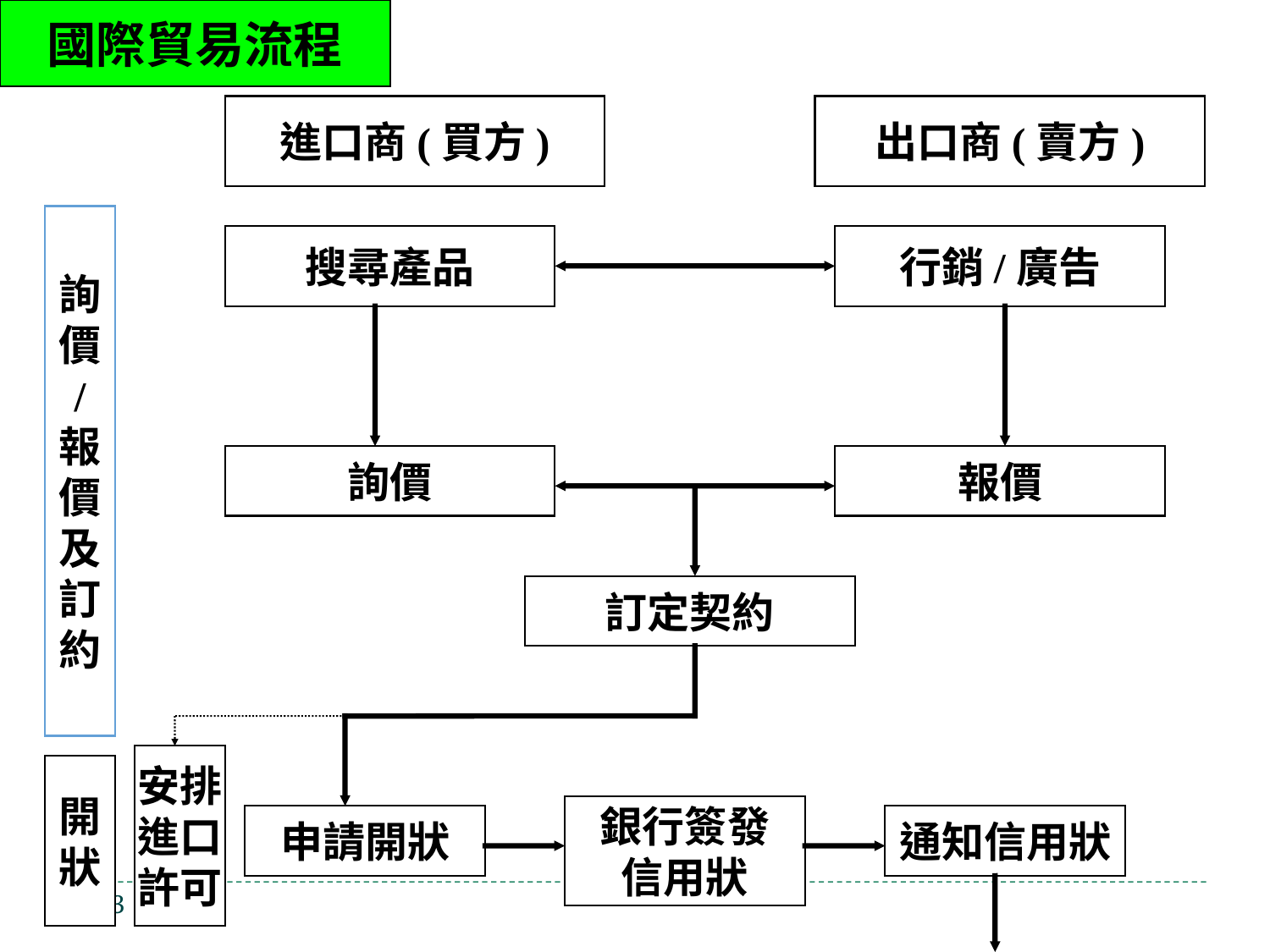

國際貿易流程
進口商(買方)
出口商(賣方)
詢
價
/
報
價
及
訂
約
搜尋產品
行銷/廣告

詢價
報價

訂定契約

安排
進口
許可
開
狀
銀行簽發
信用狀
申請開狀
通知信用狀

73